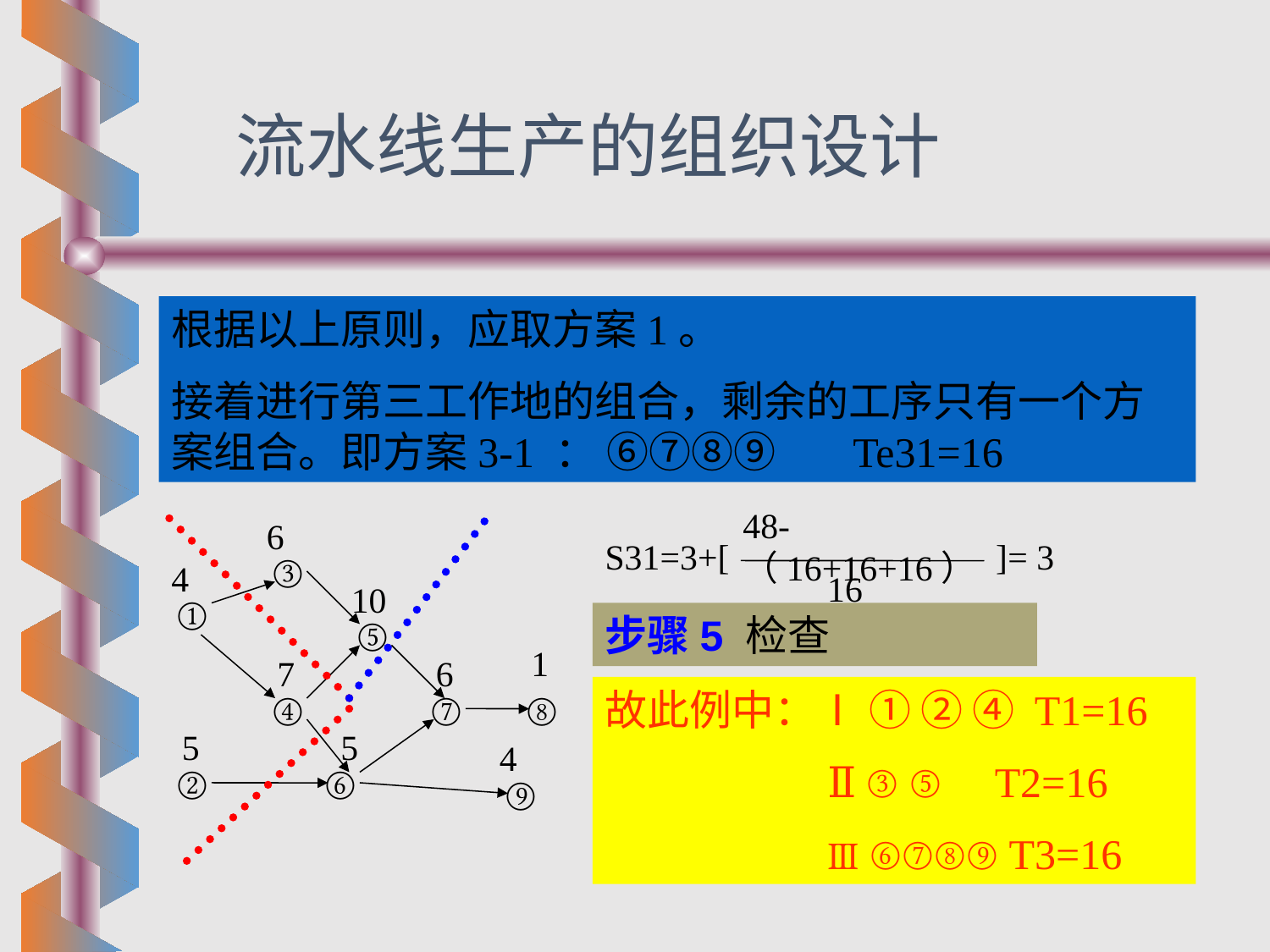

流水线生产的组织设计
根据以上原则，应取方案1。
接着进行第三工作地的组合，剩余的工序只有一个方案组合。即方案3-1 ： ⑥⑦⑧⑨       Te31=16
48-（16+16+16）
6
③

①

⑤

④
⑦
⑧

②
⑥
⑨

4
10
1
7
6
5
5
4

S31=3+[                              ]= 3

16
步骤5 检查
故此例中：Ⅰ ① ② ④ T1=16
                     Ⅱ ③ ⑤     T2=16
                     Ⅲ ⑥⑦⑧⑨ T3=16
13